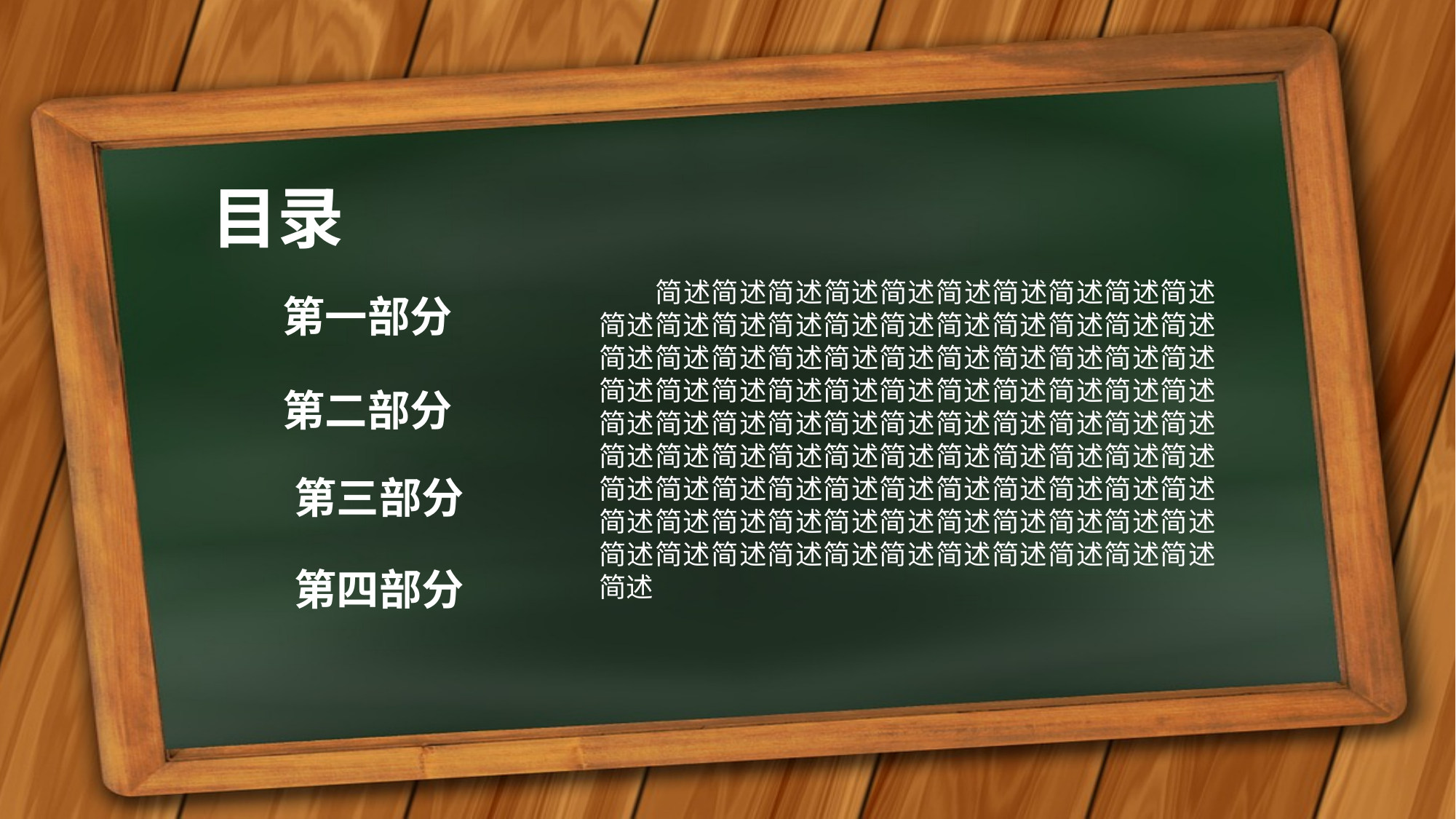

目录
       简述简述简述简述简述简述简述简述简述简述简述简述简述简述简述简述简述简述简述简述简述简述简述简述简述简述简述简述简述简述简述简述简述简述简述简述简述简述简述简述简述简述简述简述简述简述简述简述简述简述简述简述简述简述简述简述简述简述简述简述简述简述简述简述简述简述简述简述简述简述简述简述简述简述简述简述简述简述简述简述简述简述简述简述简述简述简述简述简述简述简述简述简述简述简述简述简述简述简述
第一部分
第二部分
第三部分
第四部分